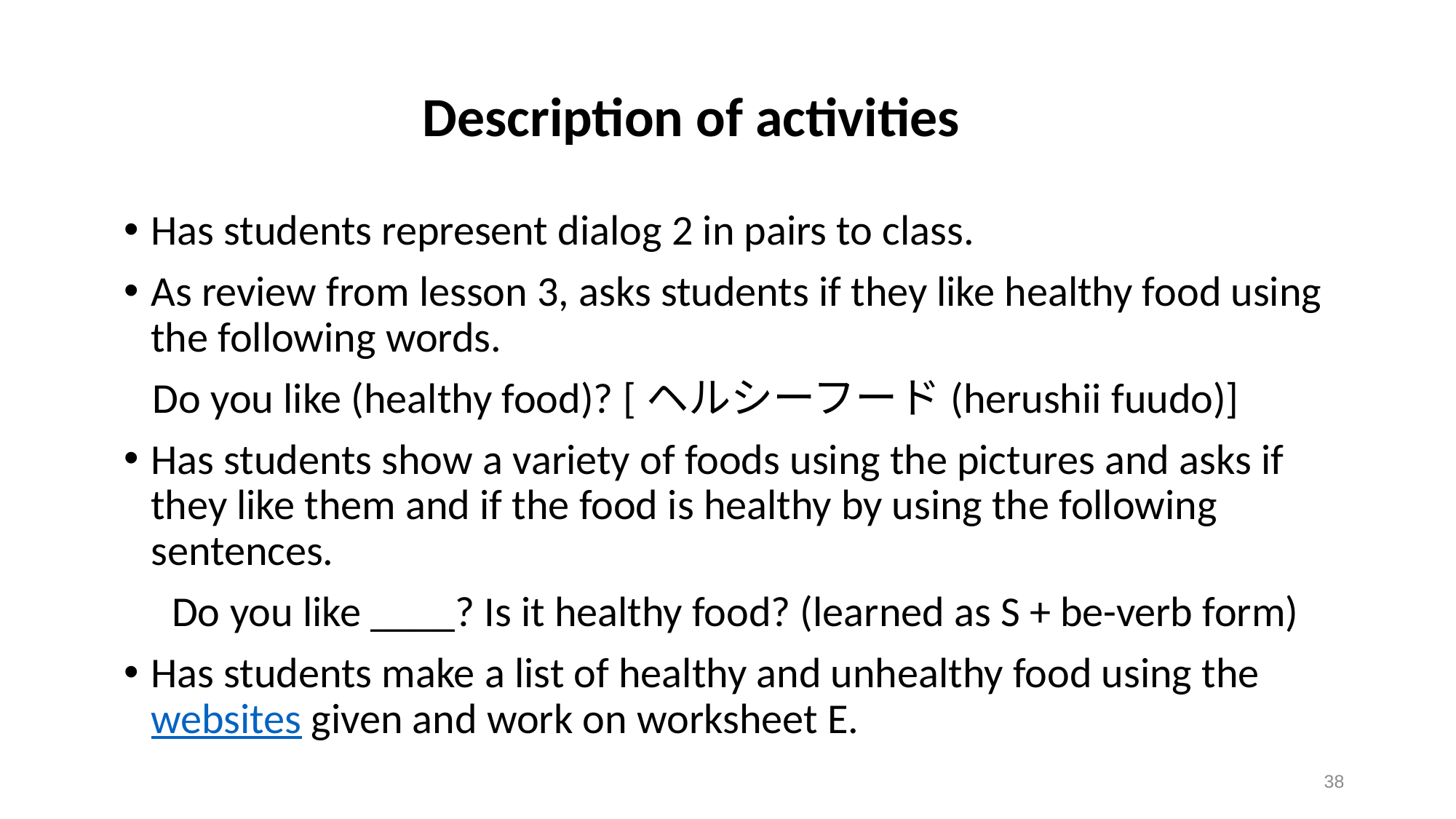

# Description of activities
Has students represent dialog 2 in pairs to class.
As review from lesson 3, asks students if they like healthy food using the following words.
   Do you like (healthy food)? [ヘルシーフード(herushii fuudo)]
Has students show a variety of foods using the pictures and asks if they like them and if the food is healthy by using the following sentences.
     Do you like ____? Is it healthy food? (learned as S + be-verb form)
Has students make a list of healthy and unhealthy food using the websites given and work on worksheet E.

38